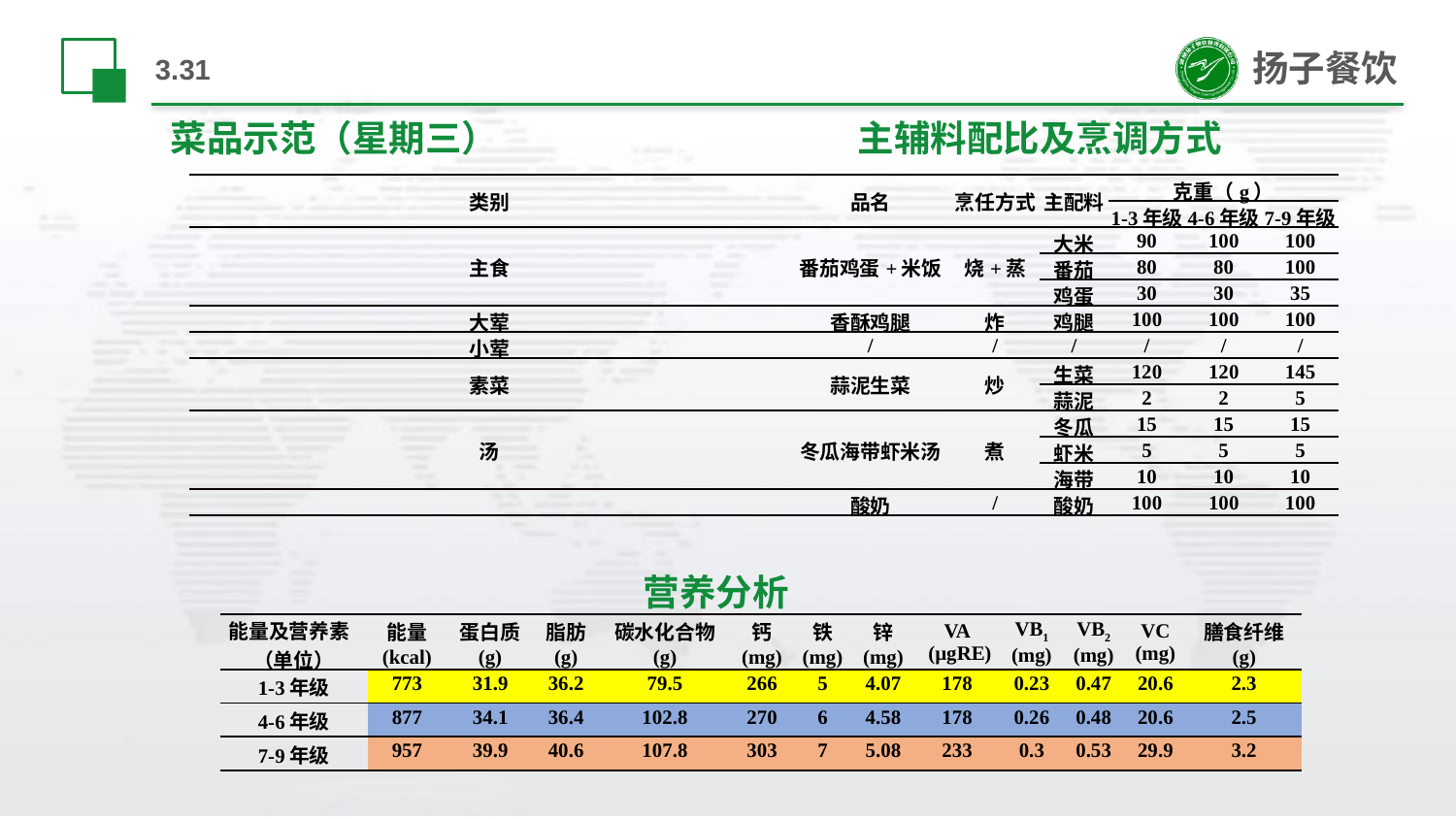

# 3.31
菜品示范（星期三）
主辅料配比及烹调方式
| 类别 | 品名 | 烹任方式 | 主配料 | 克重（g） |  |  |
| --- | --- | --- | --- | --- | --- | --- |
|  |  |  |  | 1-3年级 | 4-6年级 | 7-9年级 |
| 主食 | 番茄鸡蛋+米饭 | 烧+蒸 | 大米 | 90 | 100 | 100 |
|  |  |  | 番茄 | 80 | 80 | 100 |
|  |  |  | 鸡蛋 | 30 | 30 | 35 |
| 大荤 | 香酥鸡腿 | 炸 | 鸡腿 | 100 | 100 | 100 |
| 小荤 | / | / | / | / | / | / |
| 素菜 | 蒜泥生菜 | 炒 | 生菜 | 120 | 120 | 145 |
|  |  |  | 蒜泥 | 2 | 2 | 5 |
| 汤 | 冬瓜海带虾米汤 | 煮 | 冬瓜 | 15 | 15 | 15 |
|  |  |  | 虾米 | 5 | 5 | 5 |
|  |  |  | 海带 | 10 | 10 | 10 |
|  | 酸奶 | / | 酸奶 | 100 | 100 | 100 |
营养分析
| 能量及营养素 （单位） | 能量 (kcal) | 蛋白质 (g) | 脂肪 (g) | 碳水化合物 (g) | 钙 (mg) | 铁 (mg) | 锌 (mg) | VA (µgRE) | VB1 (mg) | VB2 (mg) | VC (mg) | 膳食纤维 (g) |
| --- | --- | --- | --- | --- | --- | --- | --- | --- | --- | --- | --- | --- |
| 1-3年级 | 773 | 31.9 | 36.2 | 79.5 | 266 | 5 | 4.07 | 178 | 0.23 | 0.47 | 20.6 | 2.3 |
| 4-6年级 | 877 | 34.1 | 36.4 | 102.8 | 270 | 6 | 4.58 | 178 | 0.26 | 0.48 | 20.6 | 2.5 |
| 7-9年级 | 957 | 39.9 | 40.6 | 107.8 | 303 | 7 | 5.08 | 233 | 0.3 | 0.53 | 29.9 | 3.2 |